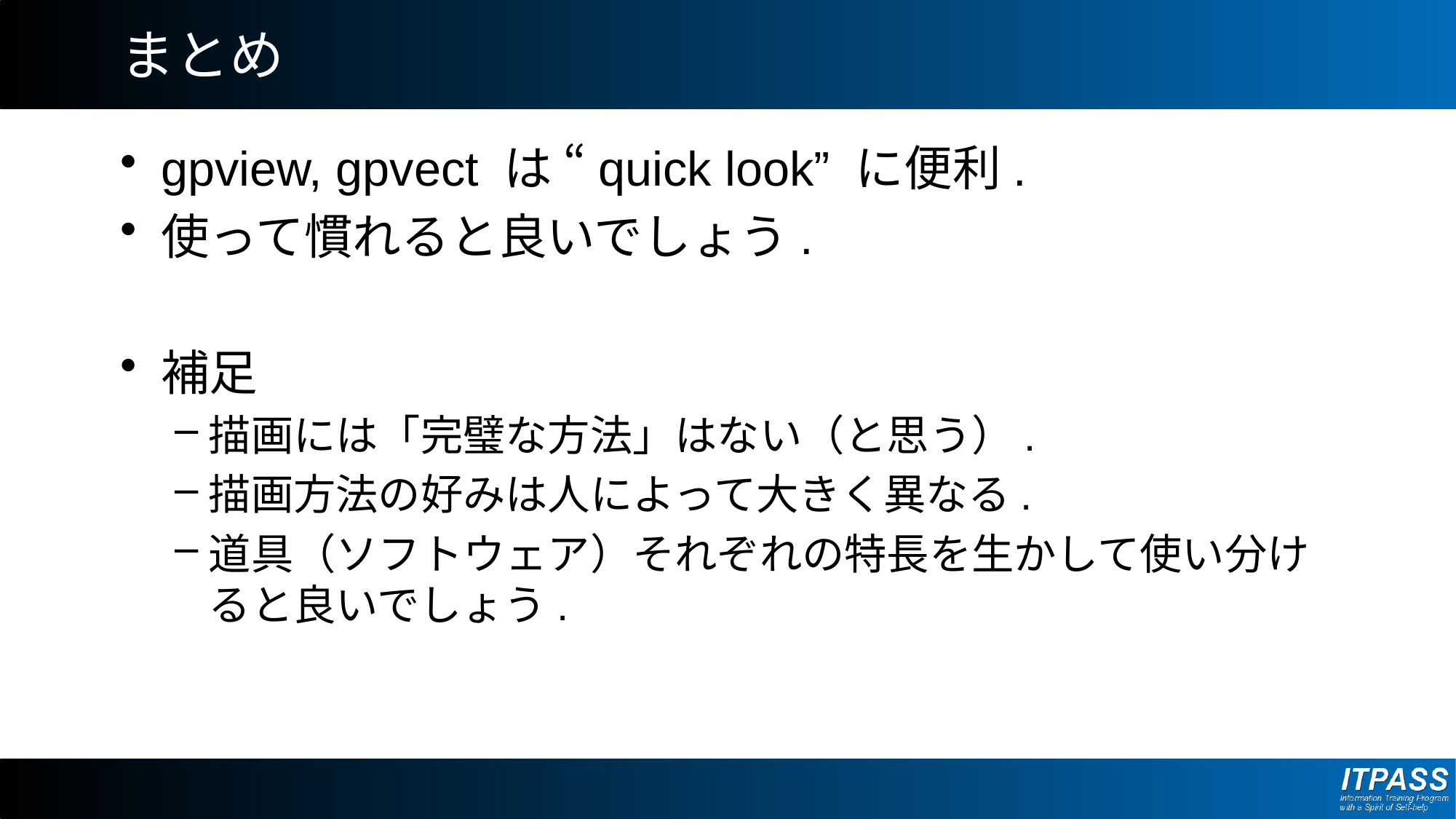

# まとめ
gpview, gpvect は “quick look” に便利.
使って慣れると良いでしょう.

補足
描画には「完璧な方法」はない（と思う）.
描画方法の好みは人によって大きく異なる.
道具（ソフトウェア）それぞれの特長を生かして使い分けると良いでしょう.